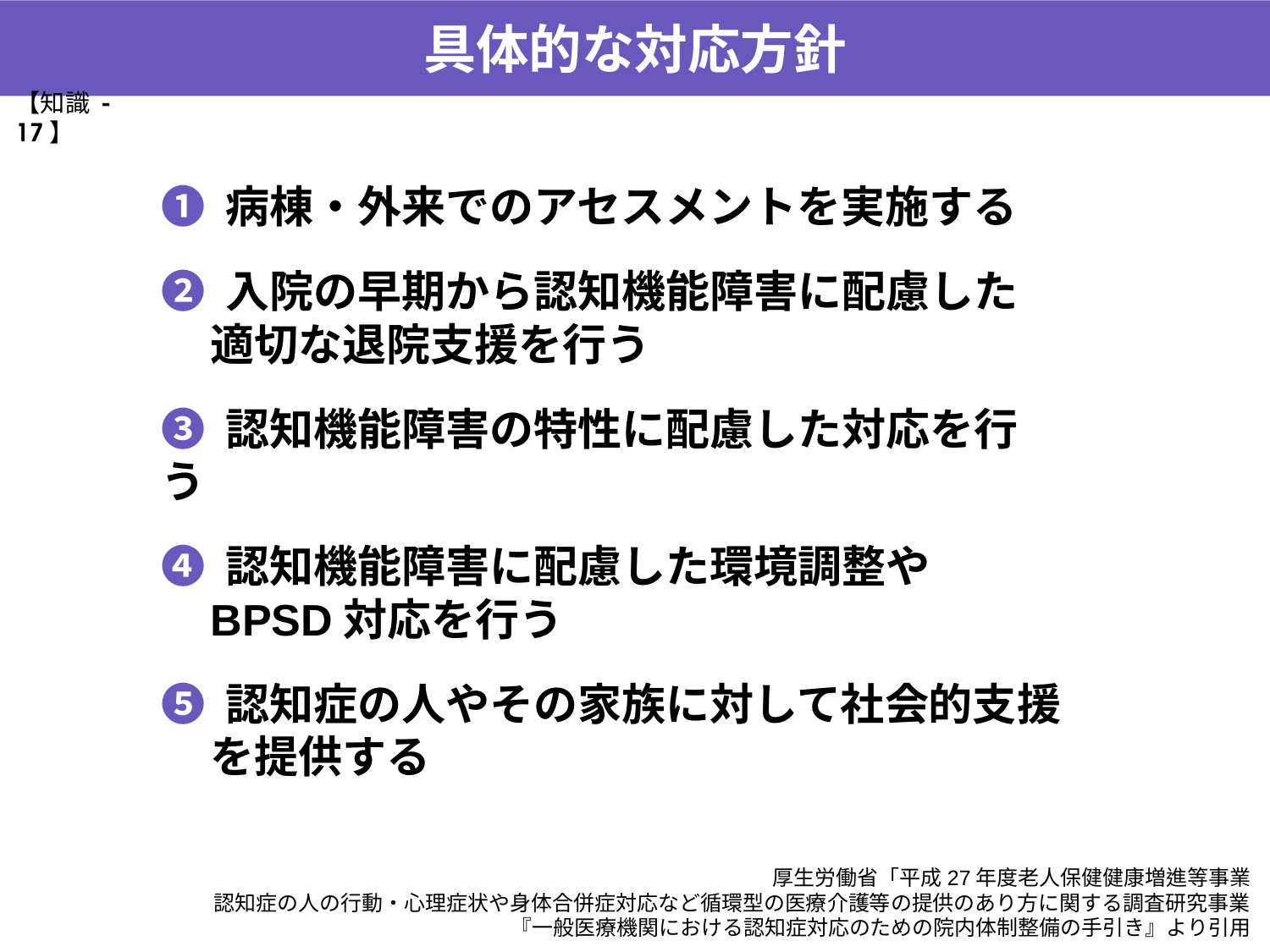

具体的な対応方針
【知識 -17】
❶ 病棟・外来でのアセスメントを実施する
❷ 入院の早期から認知機能障害に配慮した 適切な退院支援を行う
❸ 認知機能障害の特性に配慮した対応を行う
❹ 認知機能障害に配慮した環境調整やBPSD対応を行う
❺ 認知症の人やその家族に対して社会的支援を提供する
厚生労働省「平成27年度老人保健健康増進等事業
認知症の人の行動・心理症状や身体合併症対応など循環型の医療介護等の提供のあり方に関する調査研究事業
『一般医療機関における認知症対応のための院内体制整備の手引き』より引用